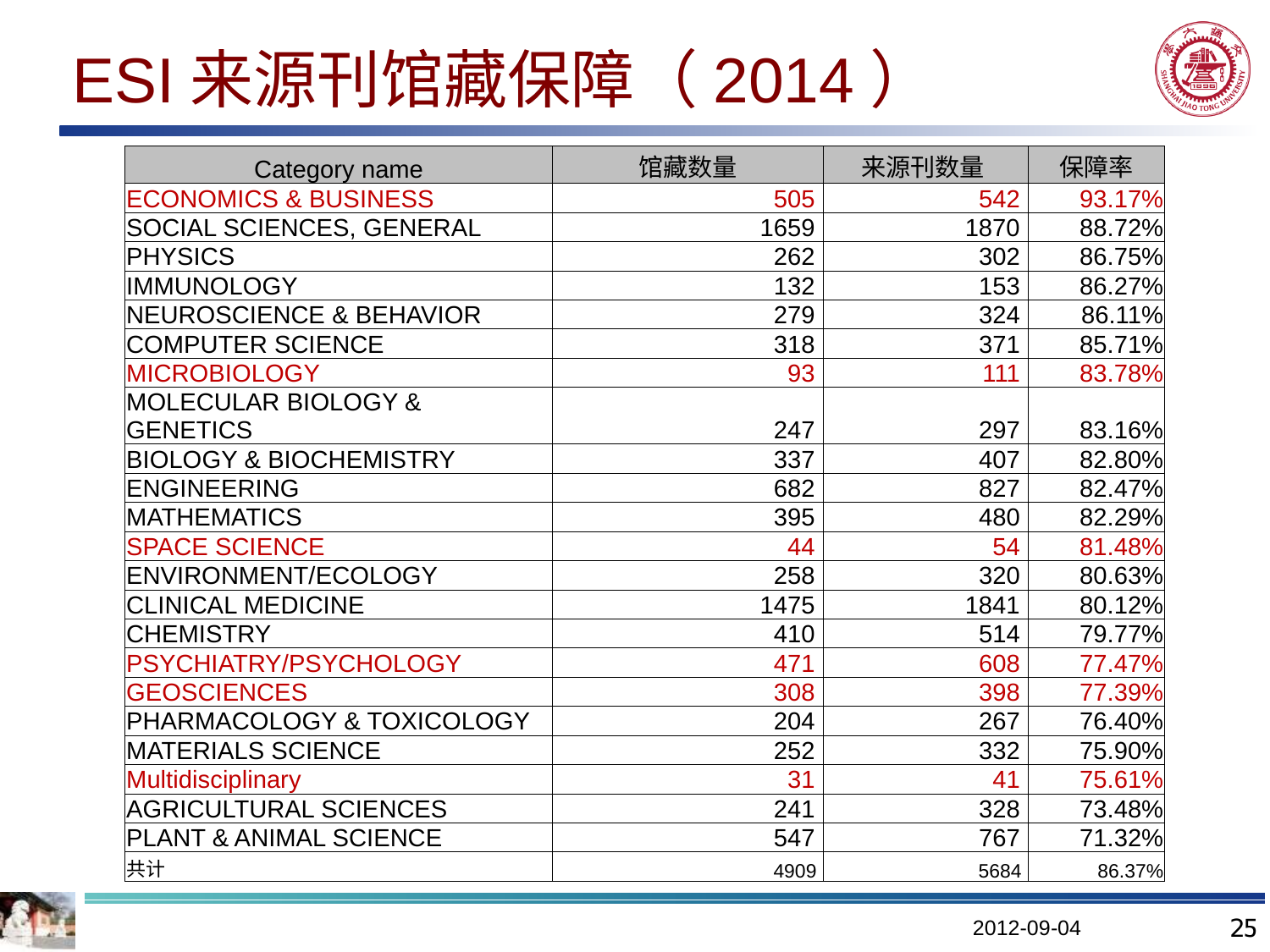

# ESI来源刊馆藏保障（2014）
| Category name | 馆藏数量 | 来源刊数量 | 保障率 |
| --- | --- | --- | --- |
| ECONOMICS & BUSINESS | 505 | 542 | 93.17% |
| SOCIAL SCIENCES, GENERAL | 1659 | 1870 | 88.72% |
| PHYSICS | 262 | 302 | 86.75% |
| IMMUNOLOGY | 132 | 153 | 86.27% |
| NEUROSCIENCE & BEHAVIOR | 279 | 324 | 86.11% |
| COMPUTER SCIENCE | 318 | 371 | 85.71% |
| MICROBIOLOGY | 93 | 111 | 83.78% |
| MOLECULAR BIOLOGY & GENETICS | 247 | 297 | 83.16% |
| BIOLOGY & BIOCHEMISTRY | 337 | 407 | 82.80% |
| ENGINEERING | 682 | 827 | 82.47% |
| MATHEMATICS | 395 | 480 | 82.29% |
| SPACE SCIENCE | 44 | 54 | 81.48% |
| ENVIRONMENT/ECOLOGY | 258 | 320 | 80.63% |
| CLINICAL MEDICINE | 1475 | 1841 | 80.12% |
| CHEMISTRY | 410 | 514 | 79.77% |
| PSYCHIATRY/PSYCHOLOGY | 471 | 608 | 77.47% |
| GEOSCIENCES | 308 | 398 | 77.39% |
| PHARMACOLOGY & TOXICOLOGY | 204 | 267 | 76.40% |
| MATERIALS SCIENCE | 252 | 332 | 75.90% |
| Multidisciplinary | 31 | 41 | 75.61% |
| AGRICULTURAL SCIENCES | 241 | 328 | 73.48% |
| PLANT & ANIMAL SCIENCE | 547 | 767 | 71.32% |
| 共计 | 4909 | 5684 | 86.37% |
25
2012-09-04